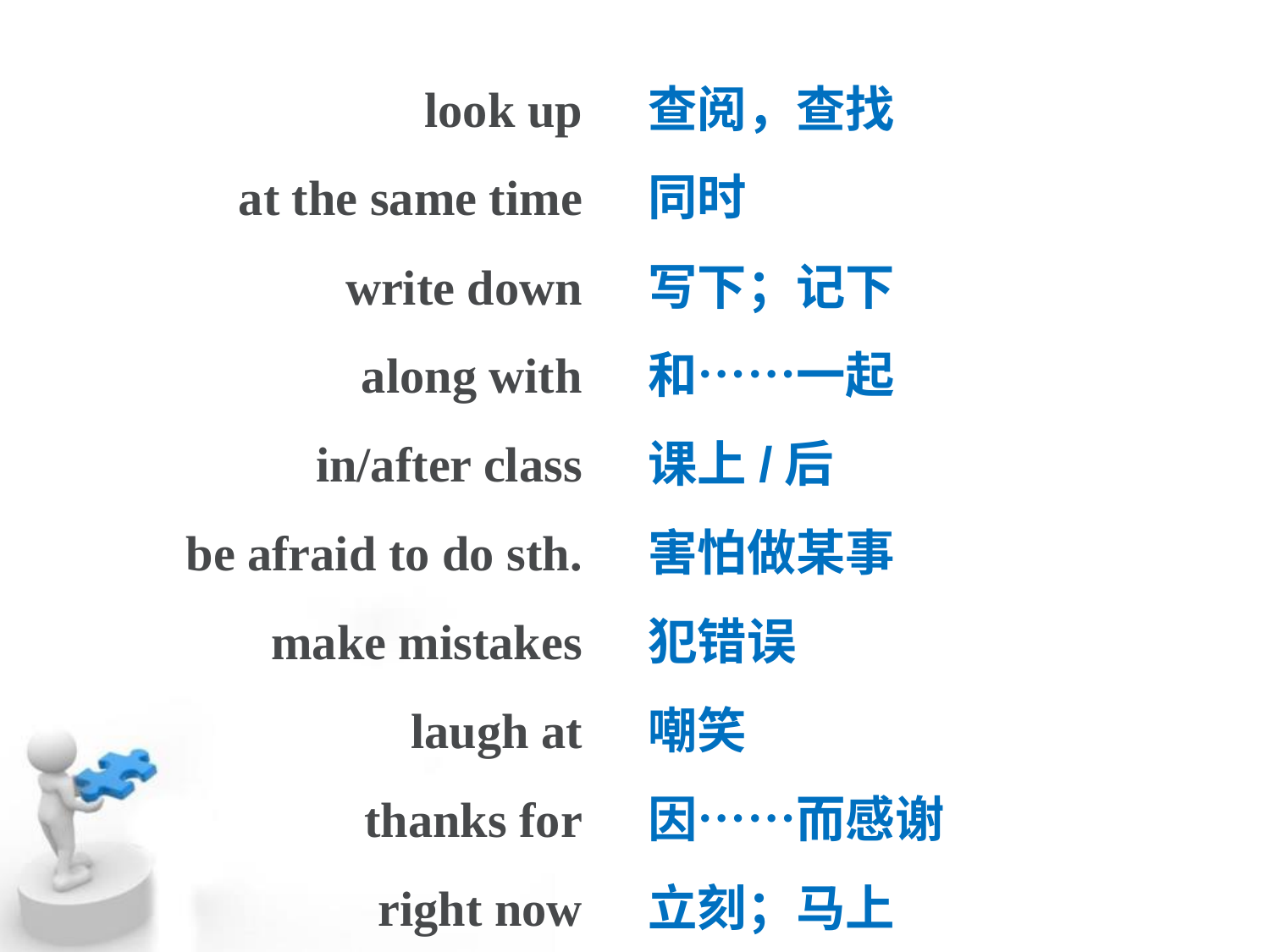

look up
at the same time
write down
along with
in/after class
be afraid to do sth.
make mistakes
laugh at
thanks for
right now
查阅，查找
同时
写下；记下
和……一起
课上/后
害怕做某事
犯错误
嘲笑
因……而感谢
立刻；马上